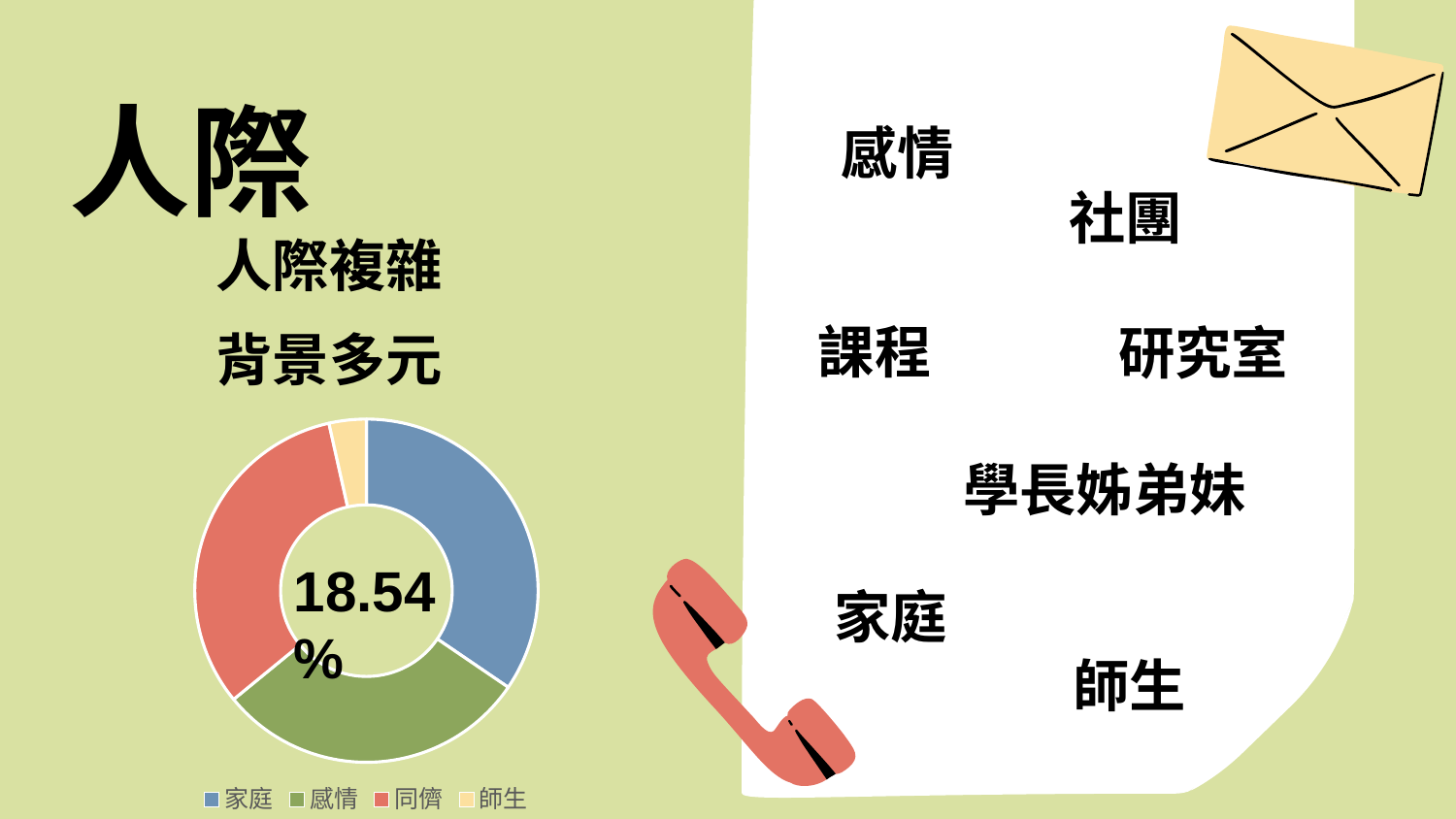

人際

感情
社團
人際複雜
課程
研究室
背景多元

### Chart

| Category | 銷售 |
|---|---|
| 家庭 | 0.064 |
| 感情 | 0.0548 |
| 同儕 | 0.0601 |
| 師生 | 0.0065 |
學長姊弟妹

18.54%
家庭
師生